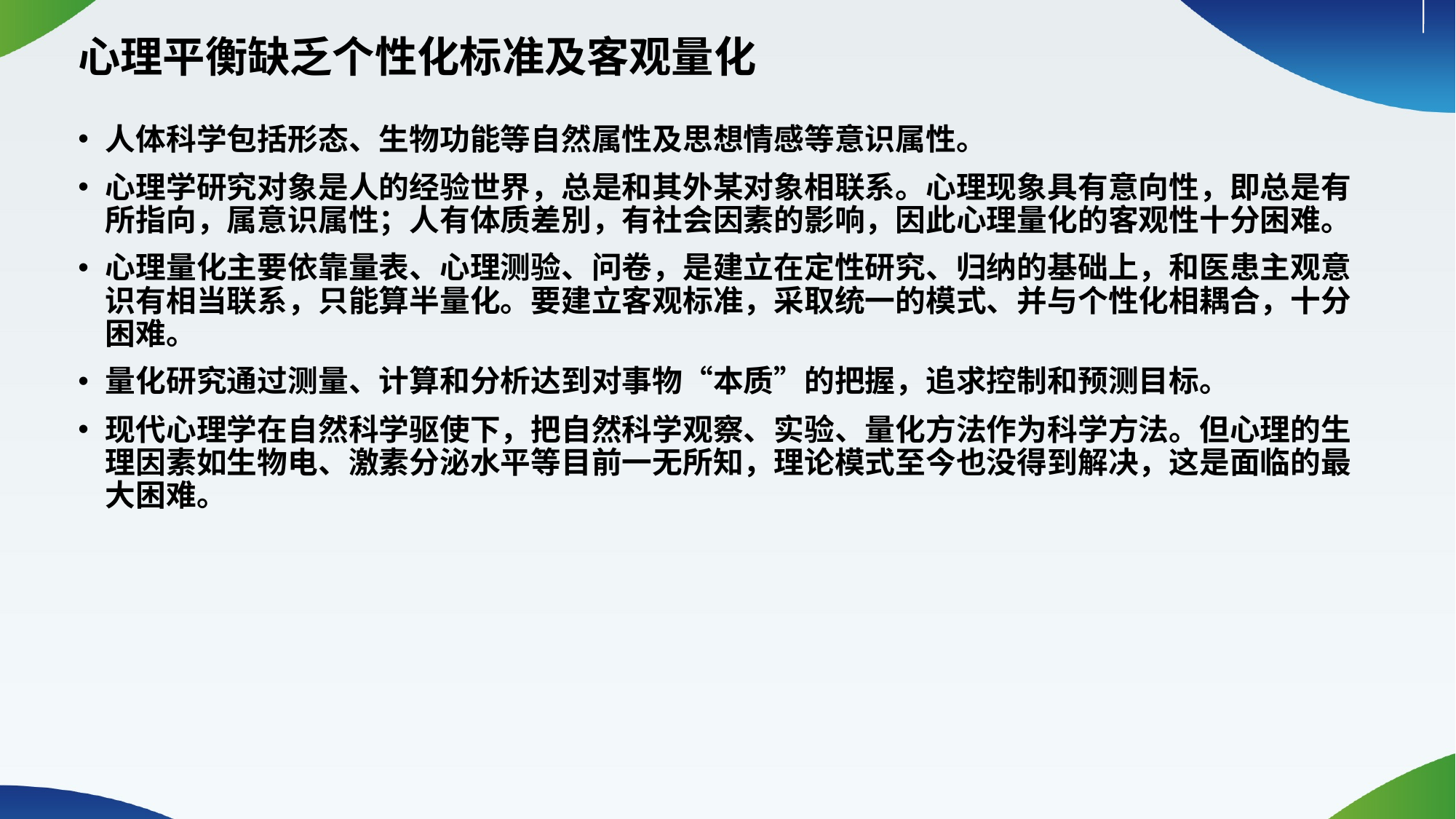

# 心理平衡缺乏个性化标准及客观量化
人体科学包括形态、生物功能等自然属性及思想情感等意识属性。
心理学研究对象是人的经验世界，总是和其外某对象相联系。心理现象具有意向性，即总是有所指向，属意识属性；人有体质差別，有社会因素的影响，因此心理量化的客观性十分困难。
心理量化主要依靠量表、心理测验、问卷，是建立在定性研究、归纳的基础上，和医患主观意识有相当联系，只能算半量化。要建立客观标准，采取统一的模式、并与个性化相耦合，十分困难。
量化研究通过测量、计算和分析达到对事物“本质”的把握，追求控制和预测目标。
现代心理学在自然科学驱使下，把自然科学观察、实验、量化方法作为科学方法。但心理的生理因素如生物电、激素分泌水平等目前一无所知，理论模式至今也没得到解决，这是面临的最大困难。